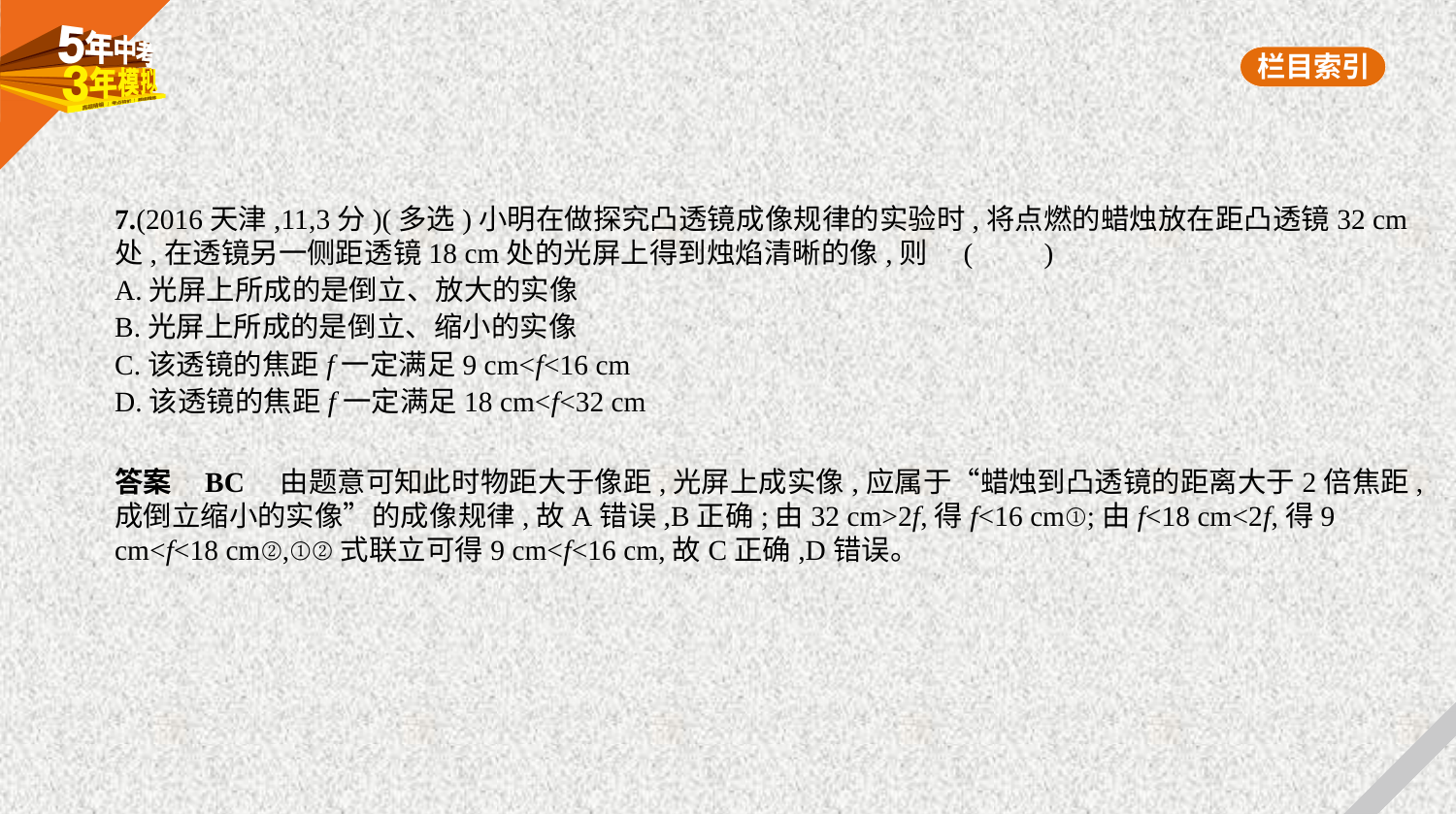

7.(2016天津,11,3分)(多选)小明在做探究凸透镜成像规律的实验时,将点燃的蜡烛放在距凸透镜32 cm
处,在透镜另一侧距透镜18 cm处的光屏上得到烛焰清晰的像,则 (　　)
A.光屏上所成的是倒立、放大的实像
B.光屏上所成的是倒立、缩小的实像
C.该透镜的焦距f一定满足9 cm<f<16 cm
D.该透镜的焦距f一定满足18 cm<f<32 cm
答案    BC　由题意可知此时物距大于像距,光屏上成实像,应属于“蜡烛到凸透镜的距离大于2倍焦距,
成倒立缩小的实像”的成像规律,故A错误,B正确;由32 cm>2f,得f<16 cm①;由f<18 cm<2f,得9 cm<f<18 cm②,①②式联立可得9 cm<f<16 cm,故C正确,D错误。